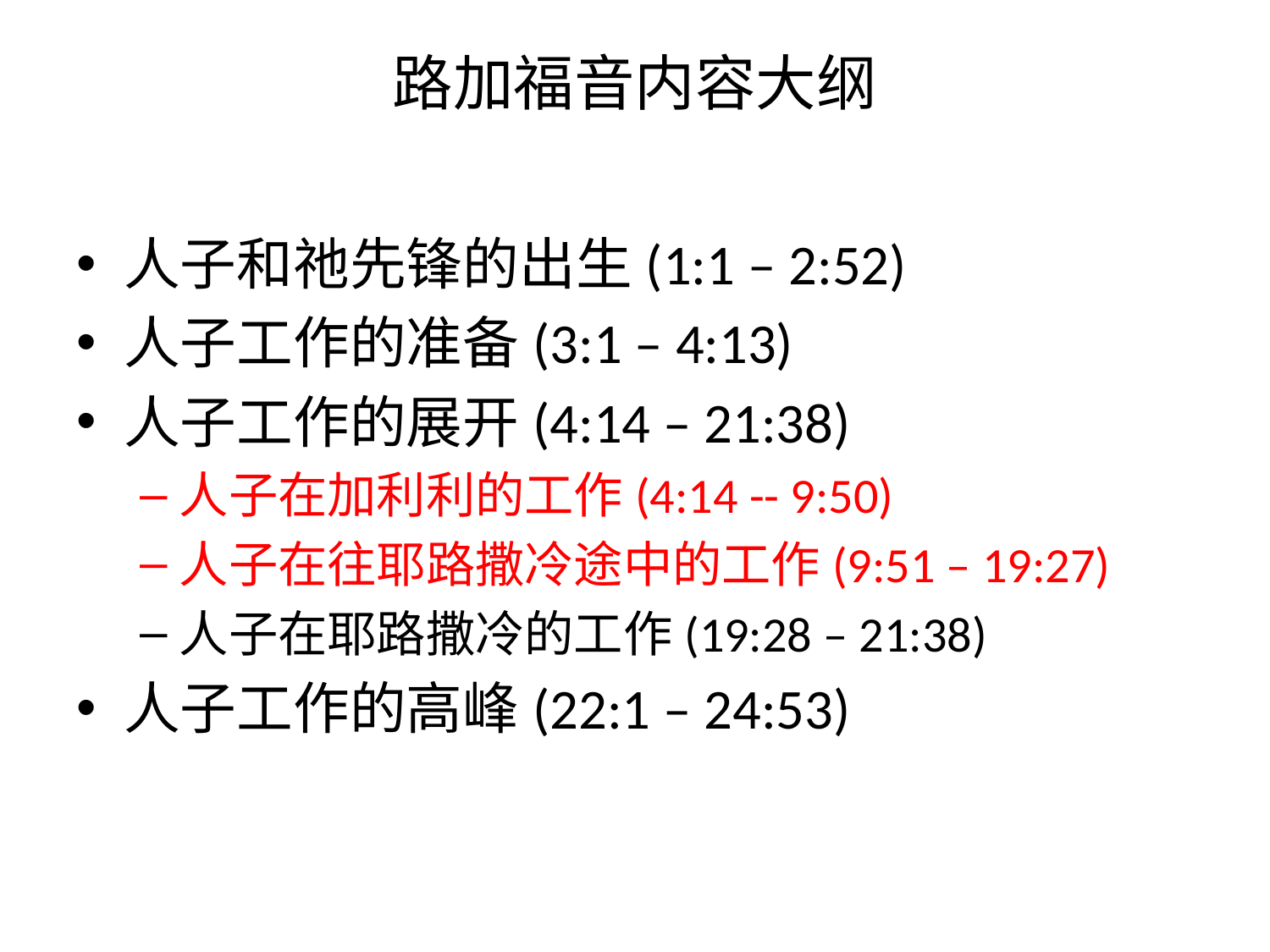

# 路加福音内容大纲
人子和祂先锋的出生(1:1 – 2:52)
人子工作的准备(3:1 – 4:13)
人子工作的展开(4:14 – 21:38)
人子在加利利的工作(4:14 -- 9:50)
人子在往耶路撒冷途中的工作(9:51 – 19:27)
人子在耶路撒冷的工作(19:28 – 21:38)
人子工作的高峰(22:1 – 24:53)